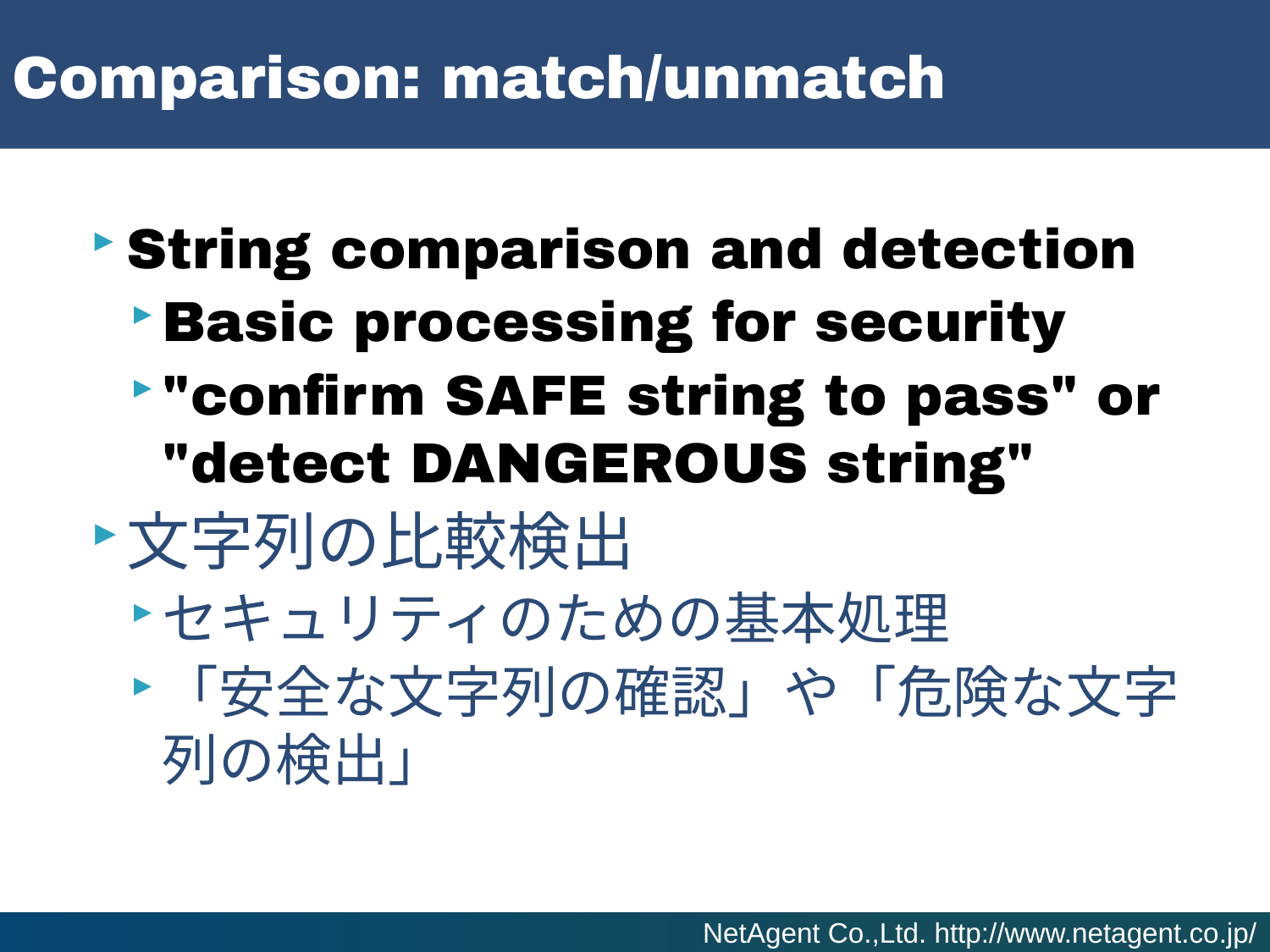

# Comparison: match/unmatch
String comparison and detection
Basic processing for security
"confirm SAFE string to pass" or
"detect DANGEROUS string"
文字列の比較検出
セキュリティのための基本処理
「安全な文字列の確認」や「危険な文字列の検出」